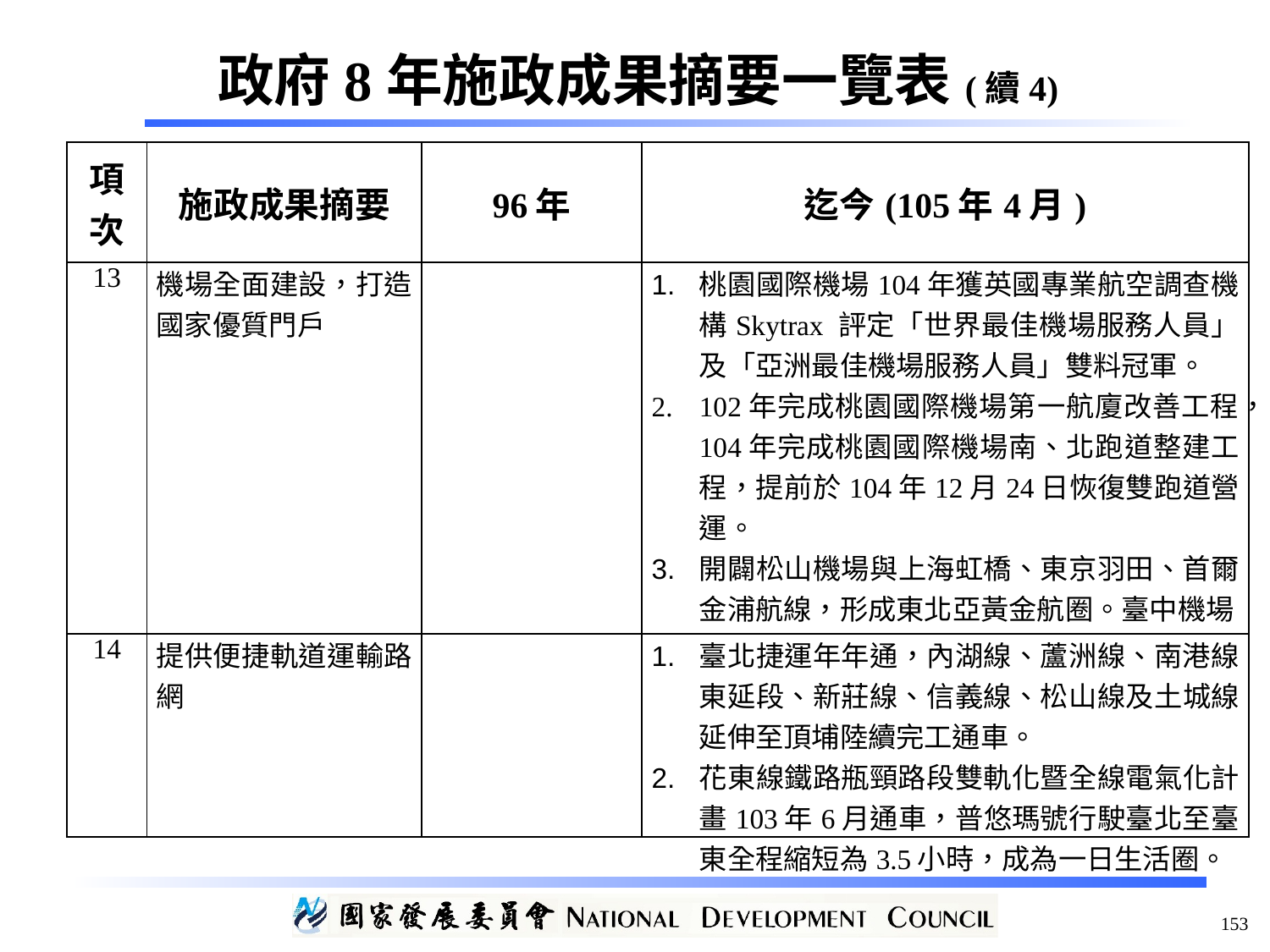

政府8年施政成果摘要一覽表(續4)
| 項次 | 施政成果摘要 | 96年 | 迄今(105年4月) |
| --- | --- | --- | --- |
| 13 | 機場全面建設，打造國家優質門戶 |  | 桃園國際機場104年獲英國專業航空調查機構Skytrax 評定「世界最佳機場服務人員」及「亞洲最佳機場服務人員」雙料冠軍。 102年完成桃園國際機場第一航廈改善工程，104年完成桃園國際機場南、北跑道整建工程，提前於104年12月24日恢復雙跑道營運。 開闢松山機場與上海虹橋、東京羽田、首爾金浦航線，形成東北亞黃金航圈。臺中機場102年4月10日國際航廈啟用，104年2月5日國際航空貨物站正式營運。 |
| 14 | 提供便捷軌道運輸路網 |  | 臺北捷運年年通，內湖線、蘆洲線、南港線東延段、新莊線、信義線、松山線及土城線延伸至頂埔陸續完工通車。 花東線鐵路瓶頸路段雙軌化暨全線電氣化計畫103年6月通車，普悠瑪號行駛臺北至臺東全程縮短為3.5小時，成為一日生活圈。 |
153